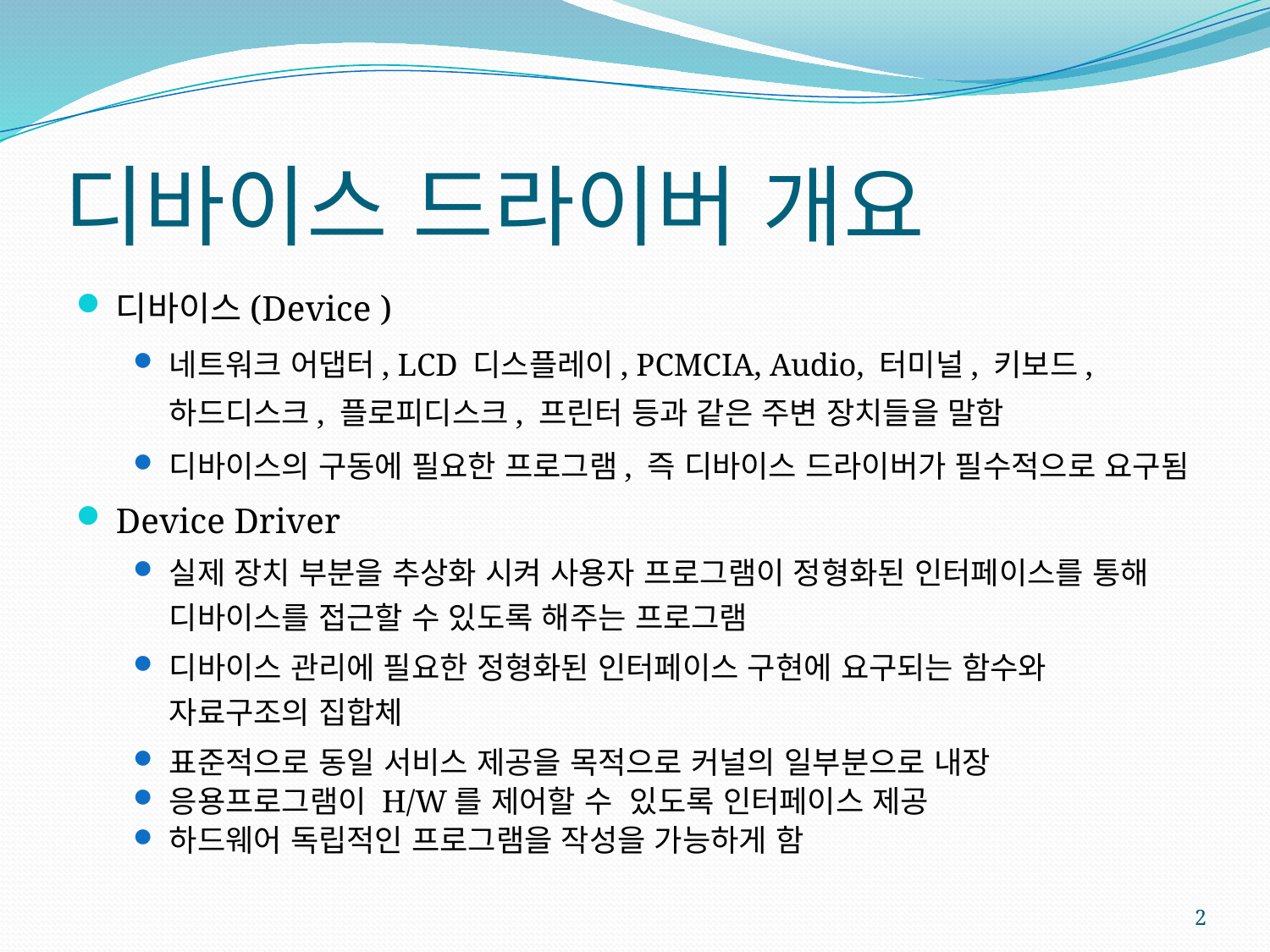

# 디바이스 드라이버 개요
디바이스(Device )
네트워크 어댑터, LCD 디스플레이, PCMCIA, Audio, 터미널, 키보드, 하드디스크, 플로피디스크, 프린터 등과 같은 주변 장치들을 말함
디바이스의 구동에 필요한 프로그램, 즉 디바이스 드라이버가 필수적으로 요구됨
Device Driver
실제 장치 부분을 추상화 시켜 사용자 프로그램이 정형화된 인터페이스를 통해 디바이스를 접근할 수 있도록 해주는 프로그램
디바이스 관리에 필요한 정형화된 인터페이스 구현에 요구되는 함수와 자료구조의 집합체
표준적으로 동일 서비스 제공을 목적으로 커널의 일부분으로 내장
응용프로그램이 H/W를 제어할 수  있도록 인터페이스 제공
하드웨어 독립적인 프로그램을 작성을 가능하게 함
2